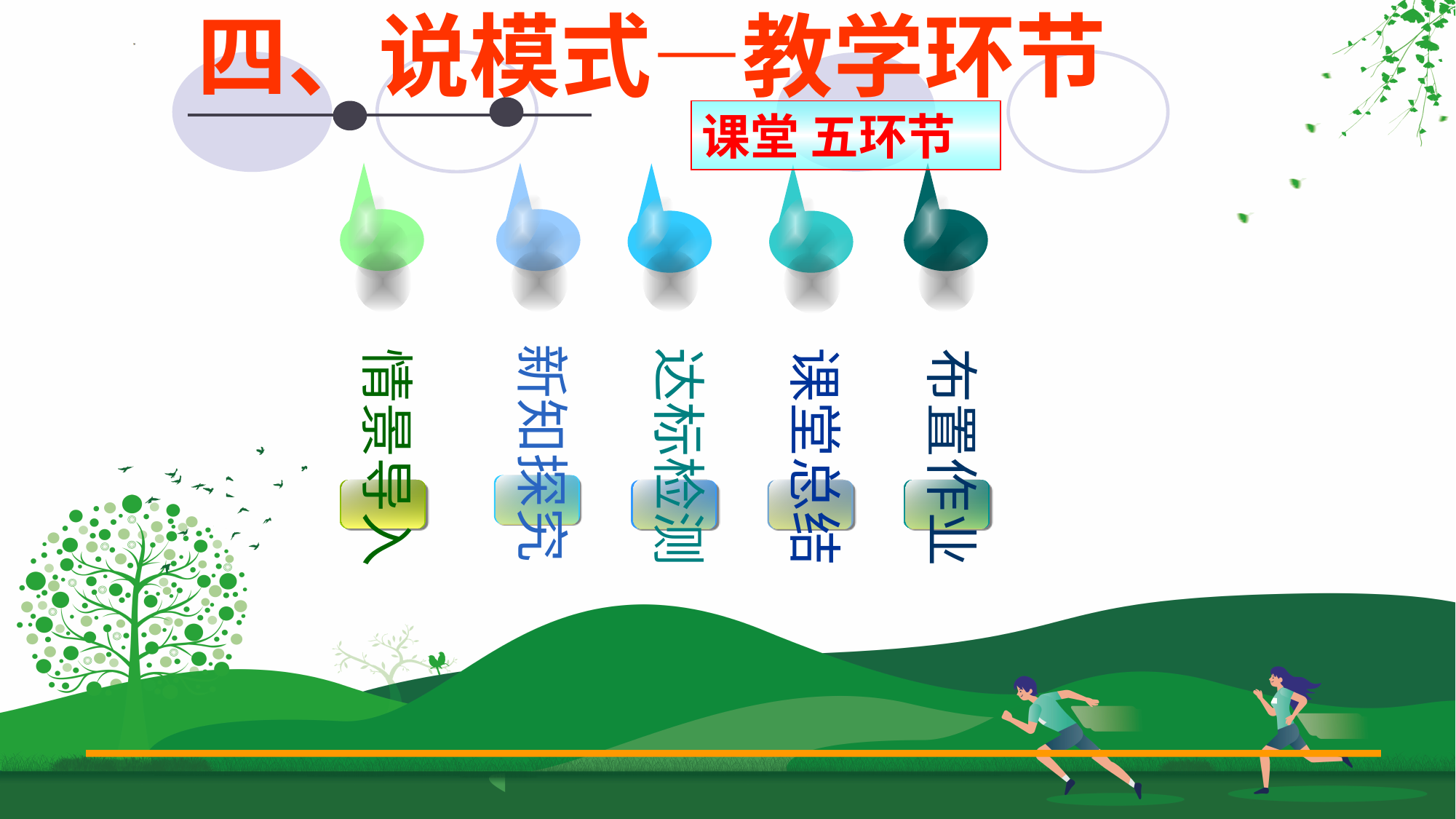

四、说模式—教学环节
课堂 五环节

新知探究
达标检测
课堂总结
情景导入
布置作业